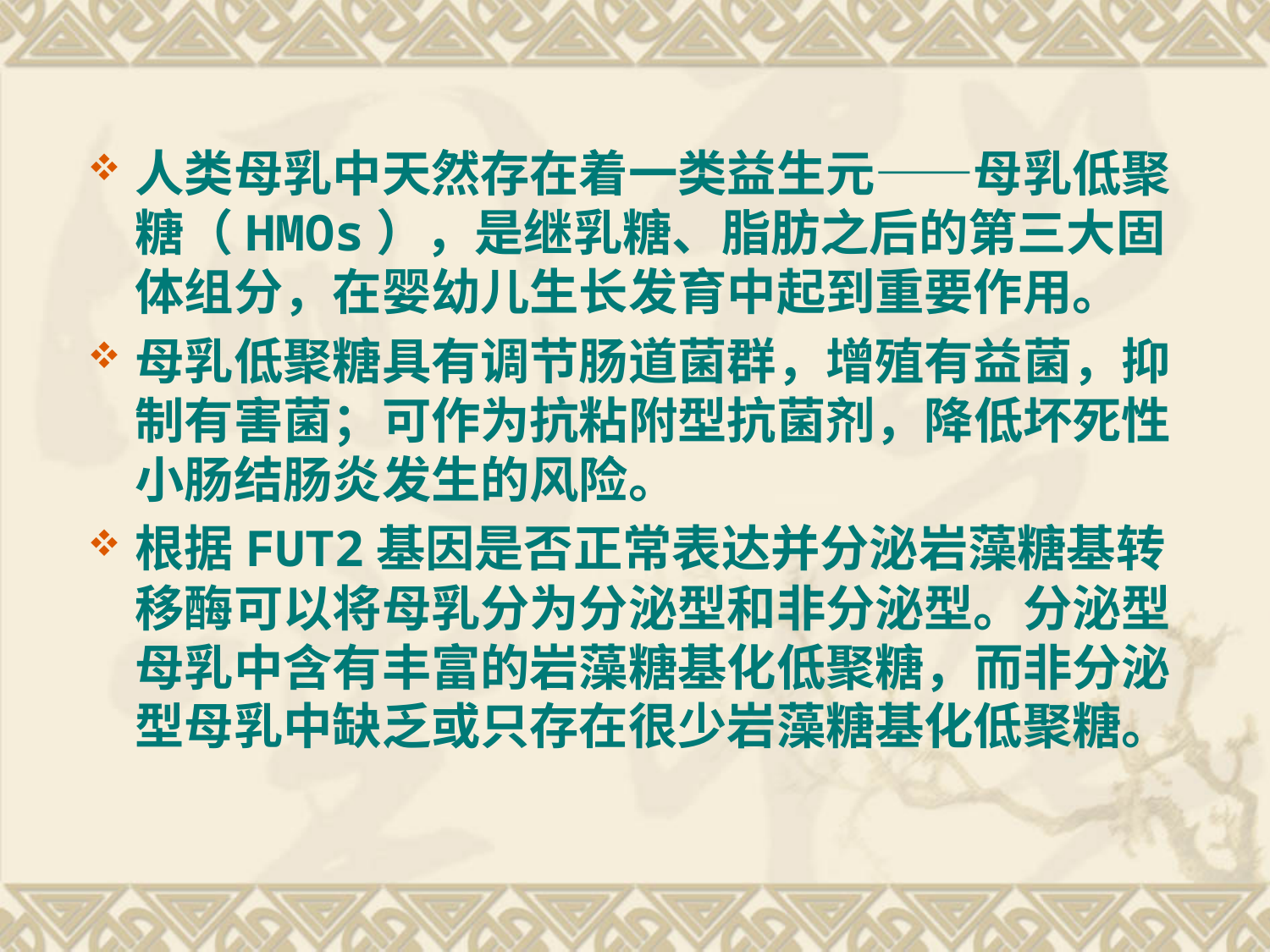

人类母乳中天然存在着一类益生元——母乳低聚糖（HMOs），是继乳糖、脂肪之后的第三大固体组分，在婴幼儿生长发育中起到重要作用。
母乳低聚糖具有调节肠道菌群，增殖有益菌，抑制有害菌；可作为抗粘附型抗菌剂，降低坏死性小肠结肠炎发生的风险。
根据FUT2基因是否正常表达并分泌岩藻糖基转移酶可以将母乳分为分泌型和非分泌型。分泌型母乳中含有丰富的岩藻糖基化低聚糖，而非分泌型母乳中缺乏或只存在很少岩藻糖基化低聚糖。